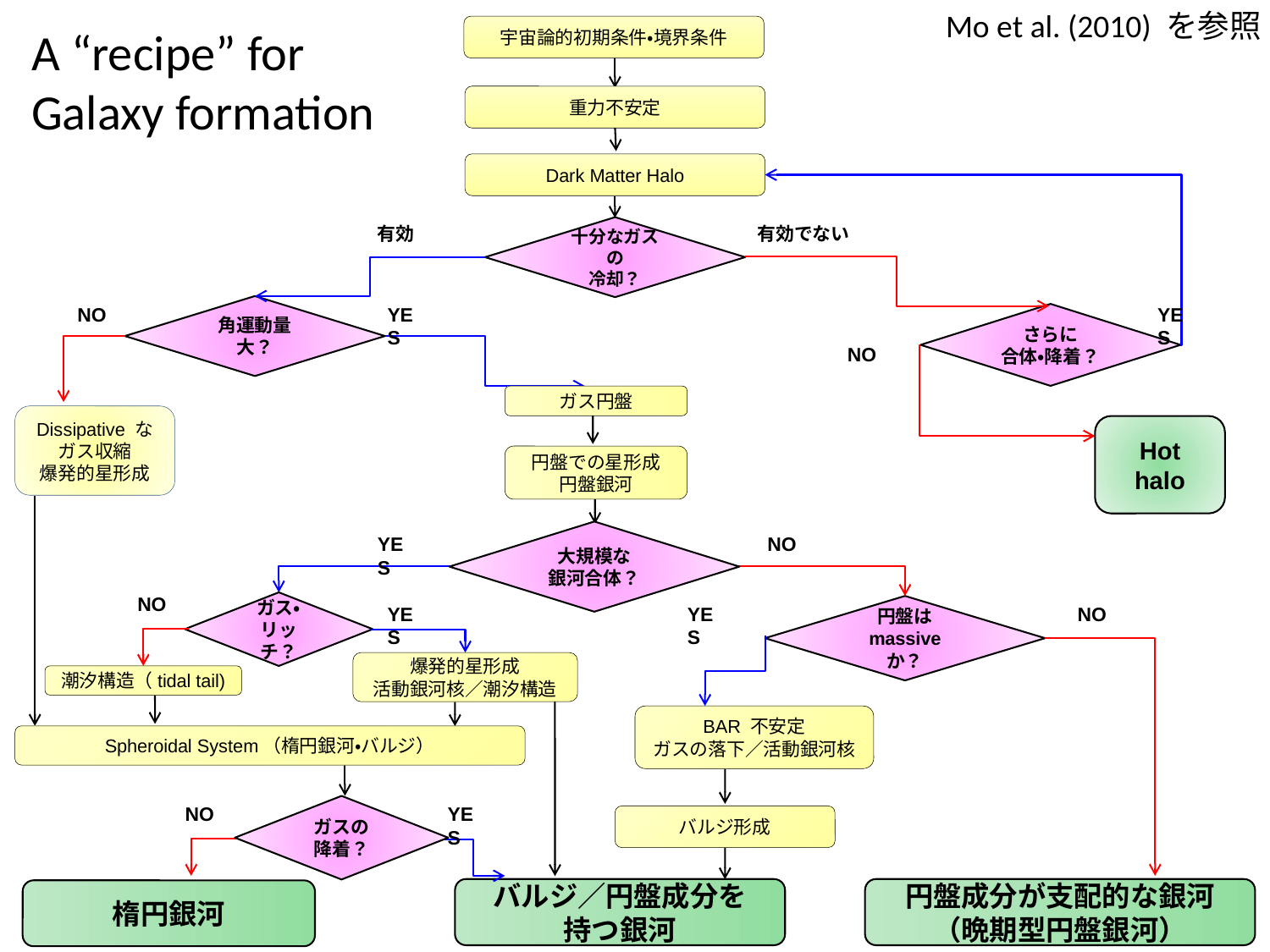

Mo et al. (2010) を参照
A “recipe” for
Galaxy formation
宇宙論的初期条件・境界条件
重力不安定
Dark Matter Halo
有効
有効でない
十分なガスの
冷却？
NO
角運動量大？
YES
YES
さらに
合体・降着？
NO
ガス円盤
Dissipative な
ガス収縮
爆発的星形成
Hot halo
円盤での星形成
円盤銀河
大規模な
銀河合体？
YES
NO
NO
ガス・
リッチ？
YES
YES
円盤は
massive か？
NO
爆発的星形成
活動銀河核／潮汐構造
潮汐構造（tidal tail)
BAR 不安定
ガスの落下／活動銀河核
Spheroidal System（楕円銀河・バルジ）
NO
ガスの
降着？
YES
バルジ形成
バルジ／円盤成分を
持つ銀河
円盤成分が支配的な銀河
（晩期型円盤銀河）
楕円銀河